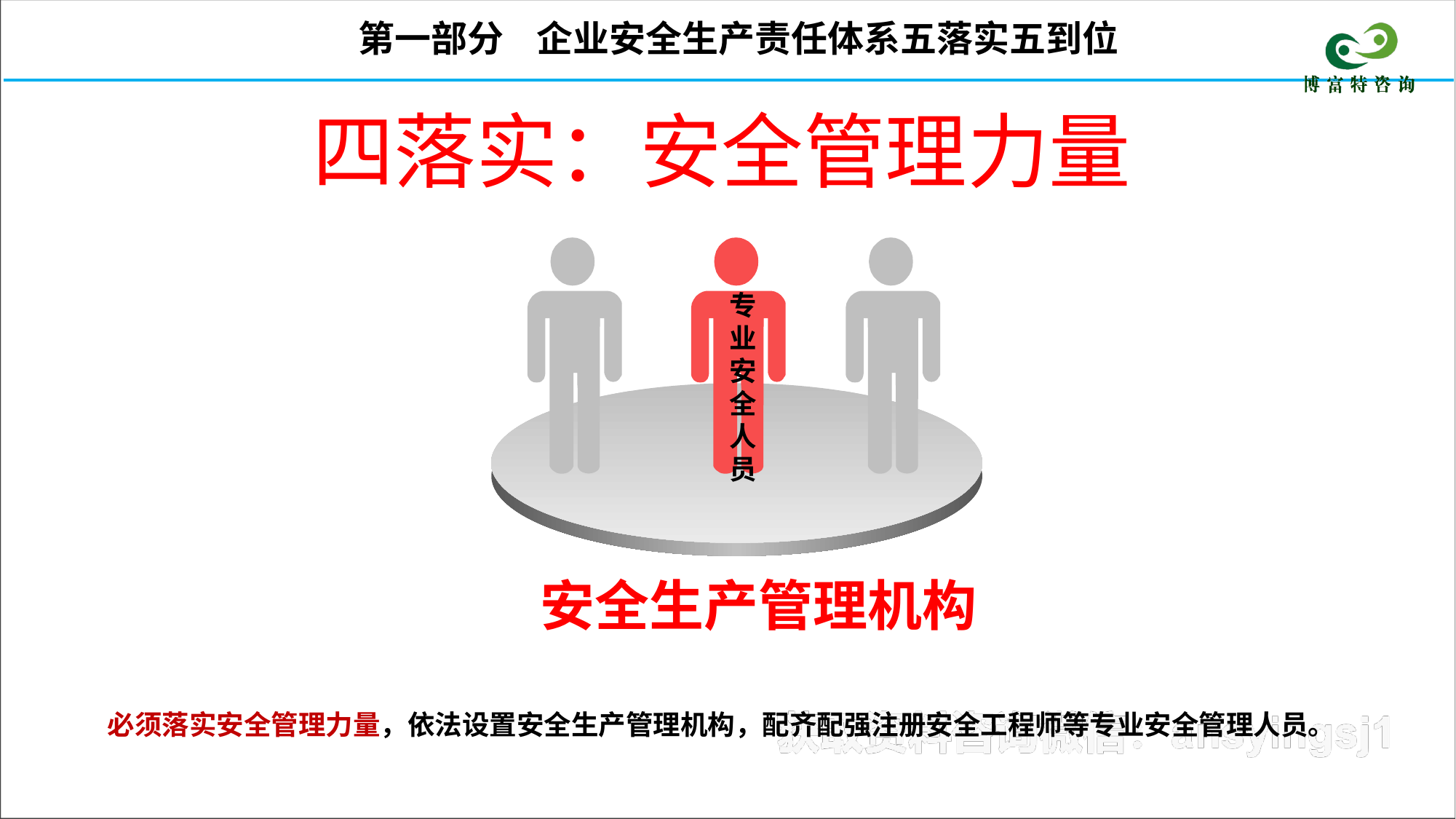

第一部分    企业安全生产责任体系五落实五到位
8
四落实：安全管理力量

专业安全人员

安全生产管理机构
必须落实安全管理力量，依法设置安全生产管理机构，配齐配强注册安全工程师等专业安全管理人员。